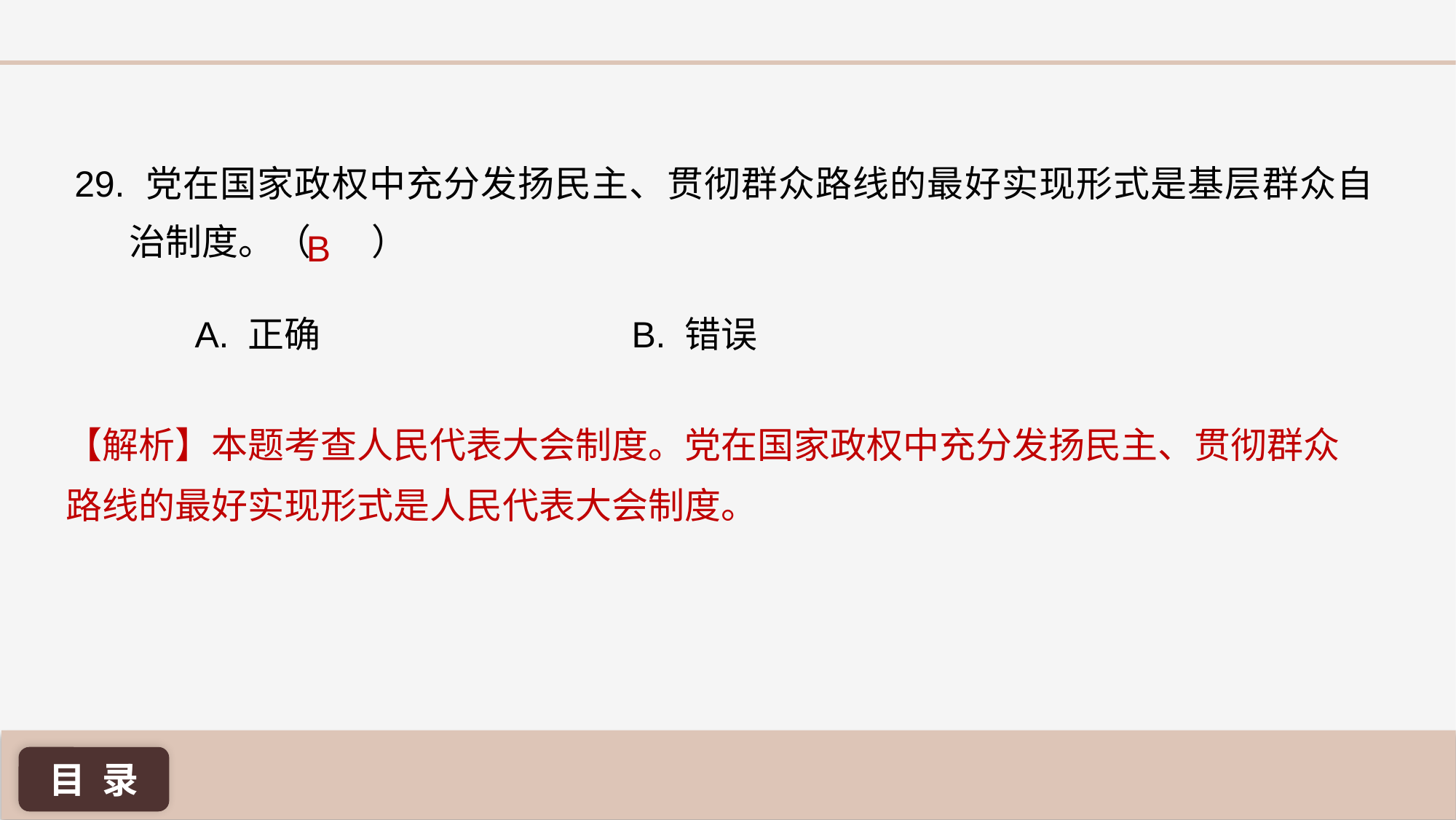

29. 党在国家政权中充分发扬民主、贯彻群众路线的最好实现形式是基层群众自治制度。（ 	   ）
B
A. 正确 			B. 错误
【解析】本题考查人民代表大会制度。党在国家政权中充分发扬民主、贯彻群众路线的最好实现形式是人民代表大会制度。